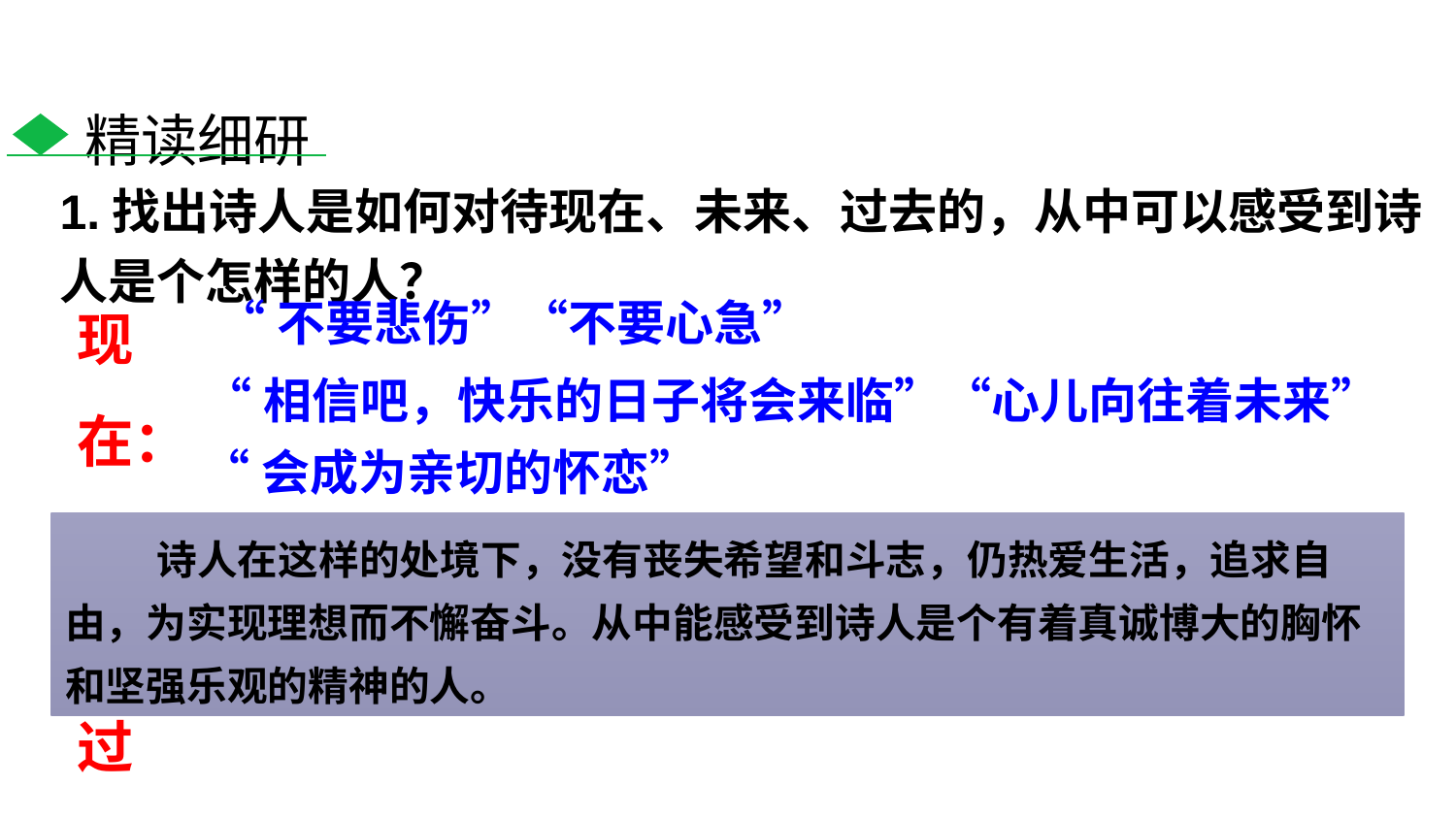

精读细研

1.找出诗人是如何对待现在、未来、过去的，从中可以感受到诗人是个怎样的人？
现在：
未来：
过去：
“不要悲伤”“不要心急”
“相信吧，快乐的日子将会来临”“心儿向往着未来”
“会成为亲切的怀恋”
 诗人在这样的处境下，没有丧失希望和斗志，仍热爱生活，追求自由，为实现理想而不懈奋斗。从中能感受到诗人是个有着真诚博大的胸怀和坚强乐观的精神的人。